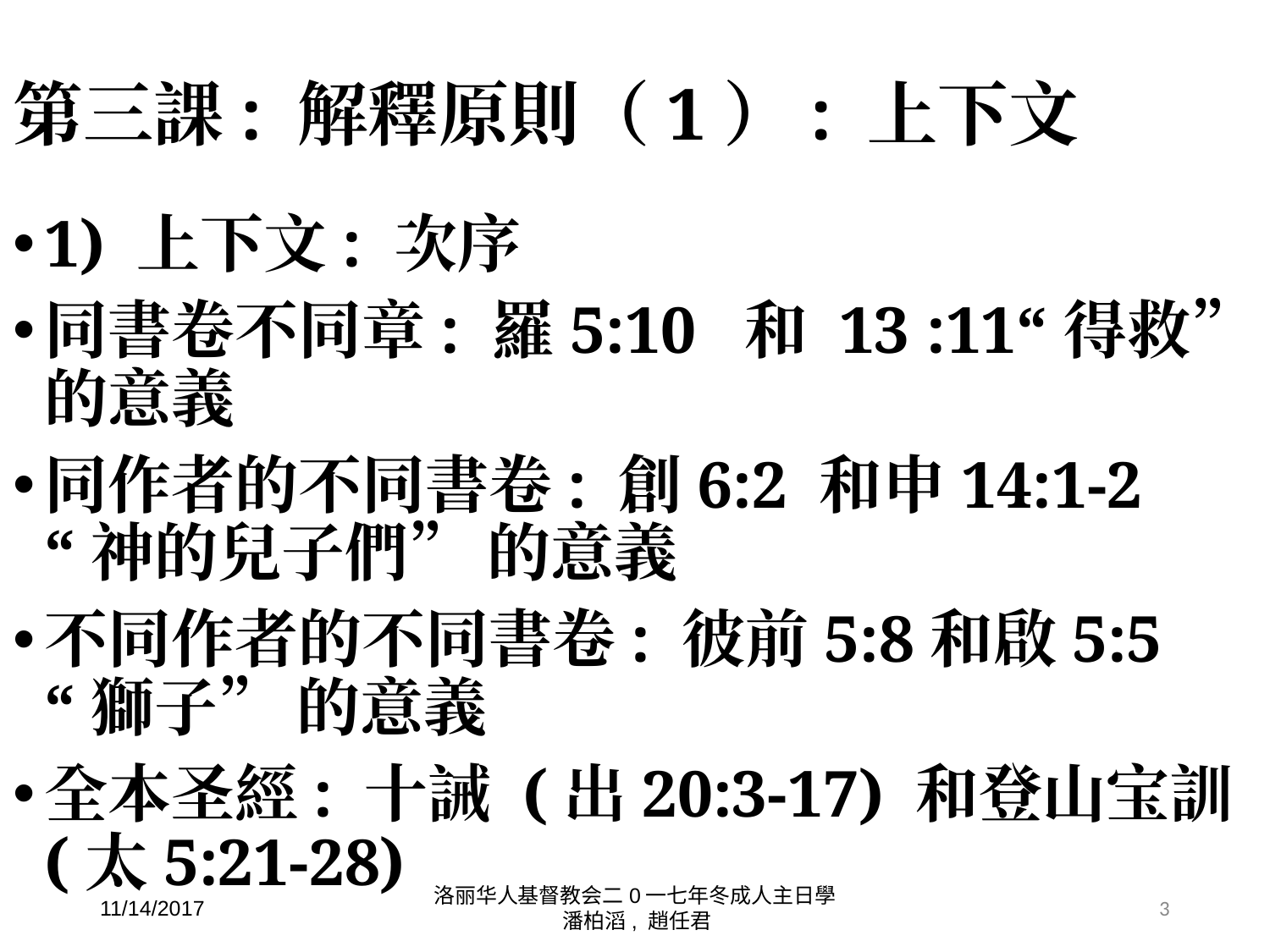

# 第三課: 解釋原則（1）: 上下文
1) 上下文: 次序
同書卷不同章: 羅5:10  和 13 :11“得救” 的意義
同作者的不同書卷: 創6:2 和申14:1-2 “神的兒子們” 的意義
不同作者的不同書卷: 彼前5:8和啟5:5 “獅子” 的意義
全本圣經: 十誡 (出20:3-17) 和登山宝訓(太5:21-28)
11/14/2017
洛丽华人基督教会二0一七年冬成人主日學   潘柏滔, 趙任君
3